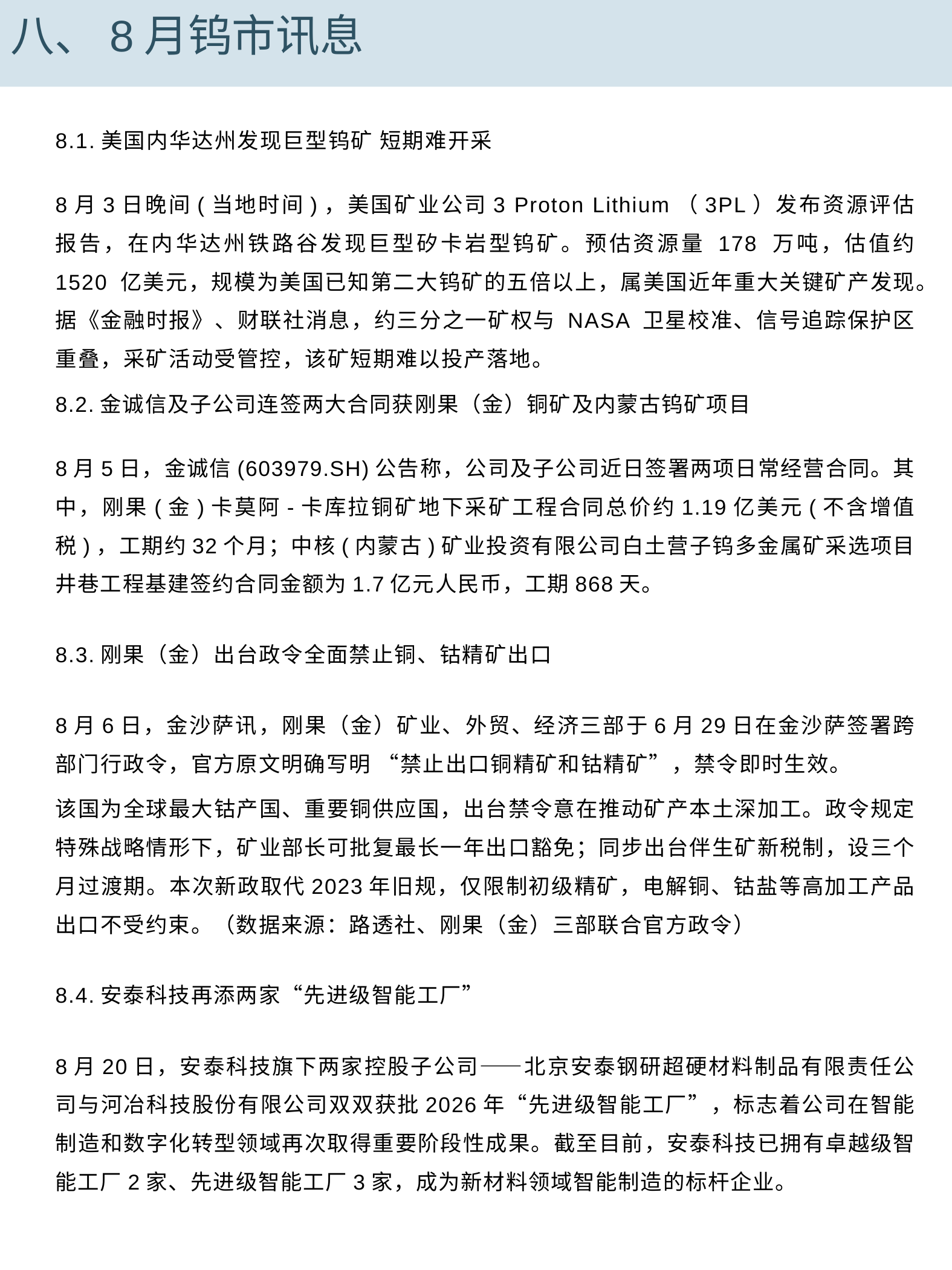

八、8月钨市讯息

8.1.美国内华达州发现巨型钨矿 短期难开采

8月3日晚间(当地时间)，美国矿业公司3 Proton Lithium（3PL）发布资源评估报告，在内华达州铁路谷发现巨型矽卡岩型钨矿。预估资源量 178 万吨，估值约 1520 亿美元，规模为美国已知第二大钨矿的五倍以上，属美国近年重大关键矿产发现。据《金融时报》、财联社消息，约三分之一矿权与 NASA 卫星校准、信号追踪保护区重叠，采矿活动受管控，该矿短期难以投产落地。
8.2.金诚信及子公司连签两大合同获刚果（金）铜矿及内蒙古钨矿项目

8月5日，金诚信(603979.SH)公告称，公司及子公司近日签署两项日常经营合同。其中，刚果(金)卡莫阿-卡库拉铜矿地下采矿工程合同总价约1.19亿美元(不含增值税)，工期约32个月；中核(内蒙古)矿业投资有限公司白土营子钨多金属矿采选项目井巷工程基建签约合同金额为1.7亿元人民币，工期868天。

8.3.刚果（金）出台政令全面禁止铜、钴精矿出口

8月6日，金沙萨讯，刚果（金）矿业、外贸、经济三部于6月29日在金沙萨签署跨部门行政令，官方原文明确写明 “禁止出口铜精矿和钴精矿”，禁令即时生效。
该国为全球最大钴产国、重要铜供应国，出台禁令意在推动矿产本土深加工。政令规定特殊战略情形下，矿业部长可批复最长一年出口豁免；同步出台伴生矿新税制，设三个月过渡期。本次新政取代2023年旧规，仅限制初级精矿，电解铜、钴盐等高加工产品出口不受约束。（数据来源：路透社、刚果（金）三部联合官方政令）

8.4.安泰科技再添两家“先进级智能工厂”

8月20日，安泰科技旗下两家控股子公司——北京安泰钢研超硬材料制品有限责任公司与河冶科技股份有限公司双双获批2026年“先进级智能工厂”，标志着公司在智能制造和数字化转型领域再次取得重要阶段性成果。截至目前，安泰科技已拥有卓越级智能工厂2家、先进级智能工厂3家，成为新材料领域智能制造的标杆企业。